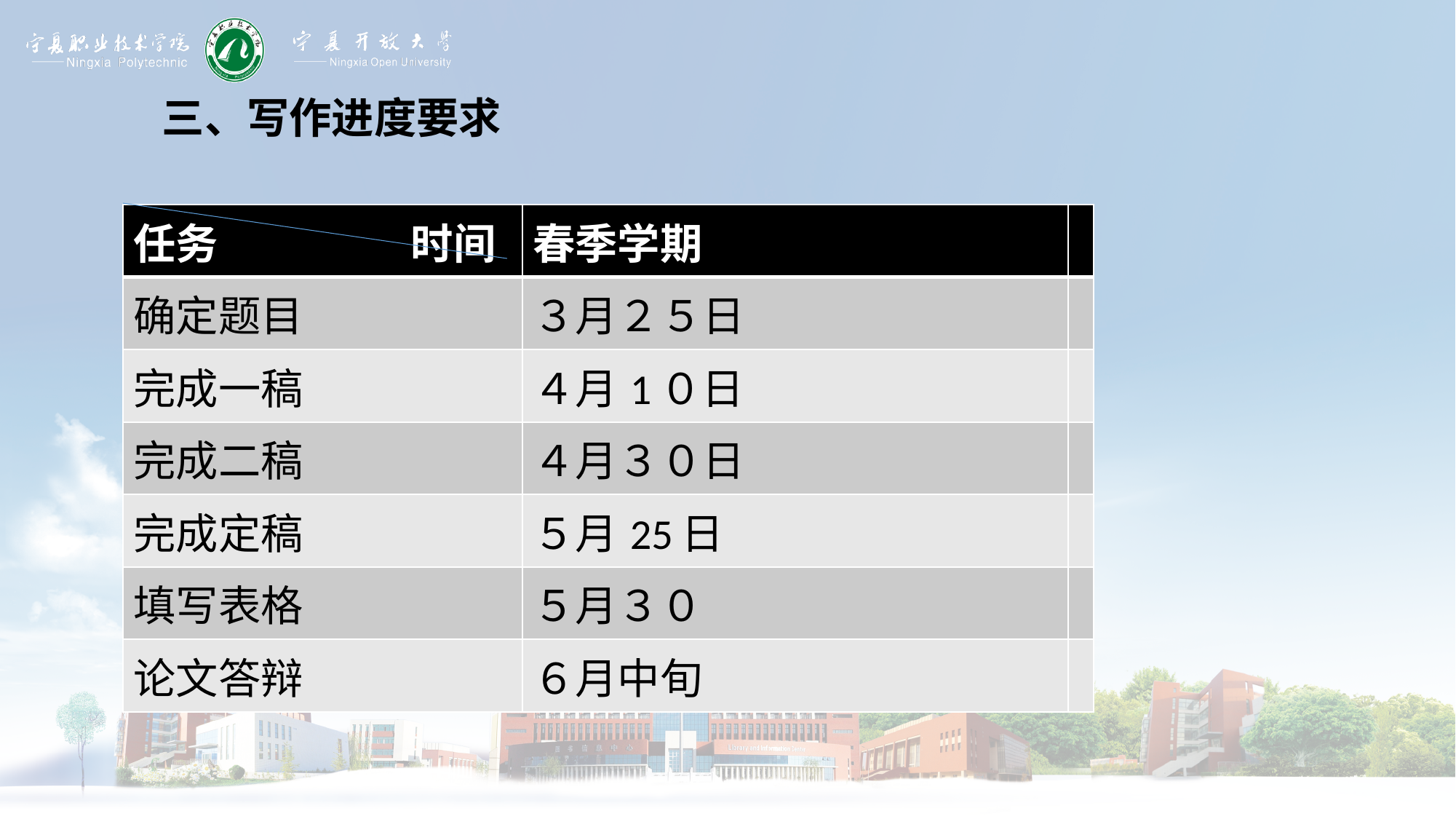

# 三、写作进度要求

| 任务 时间 | 春季学期 |  |
| --- | --- | --- |
| 确定题目 | ３月２５日 |  |
| 完成一稿 | ４月1０日 |  |
| 完成二稿 | ４月３０日 |  |
| 完成定稿 | ５月25日 |  |
| 填写表格 | ５月３０ |  |
| 论文答辩 | ６月中旬 |  |